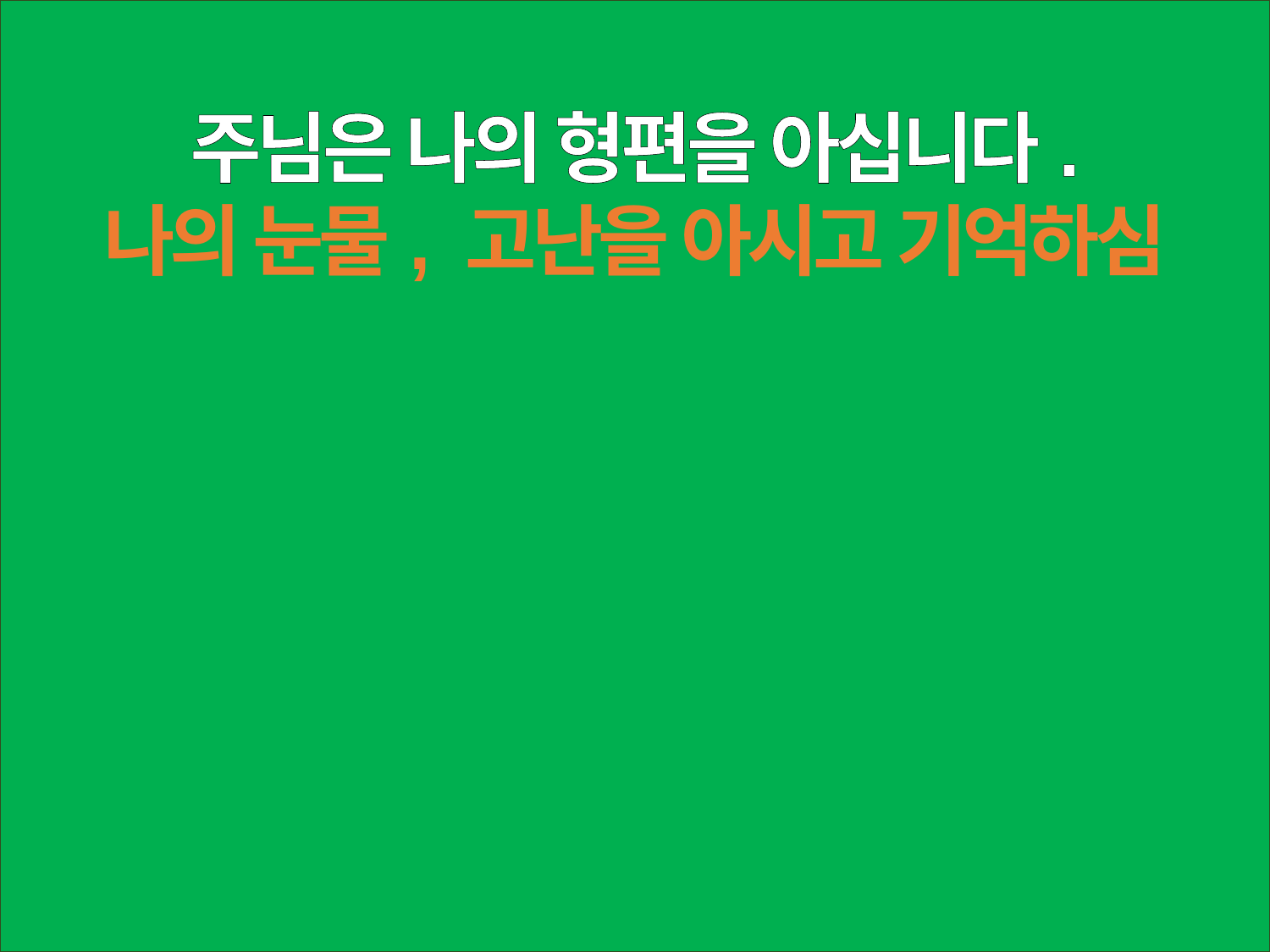

주님은 나의 형편을 아십니다.
나의 눈물, 고난을 아시고 기억하심